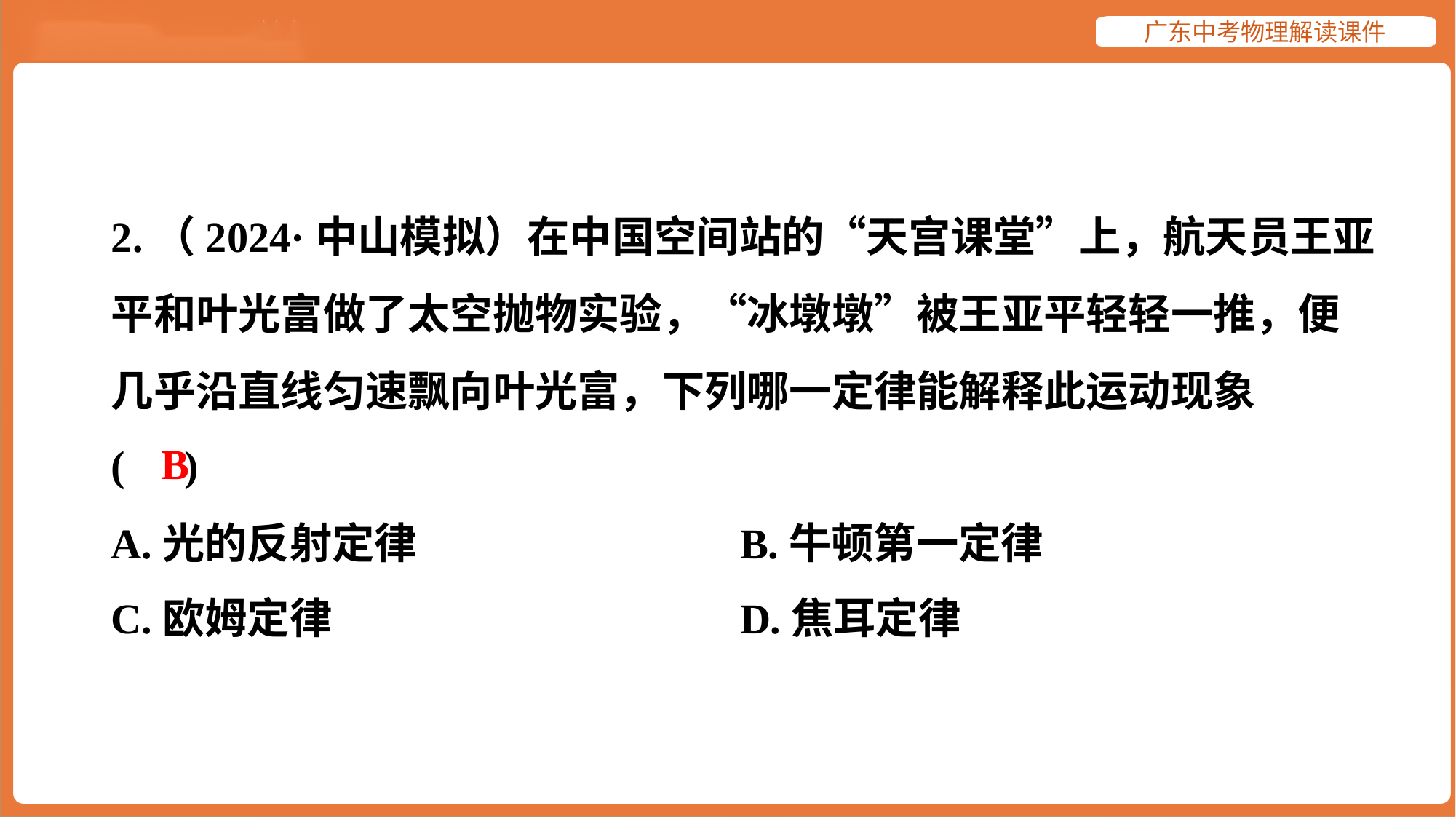

2.（2024·中山模拟）在中国空间站的“天宫课堂”上，航天员王亚
平和叶光富做了太空抛物实验，“冰墩墩”被王亚平轻轻一推，便
几乎沿直线匀速飘向叶光富，下列哪一定律能解释此运动现象
(     )
B
A.光的反射定律	B.牛顿第一定律
C.欧姆定律	D.焦耳定律